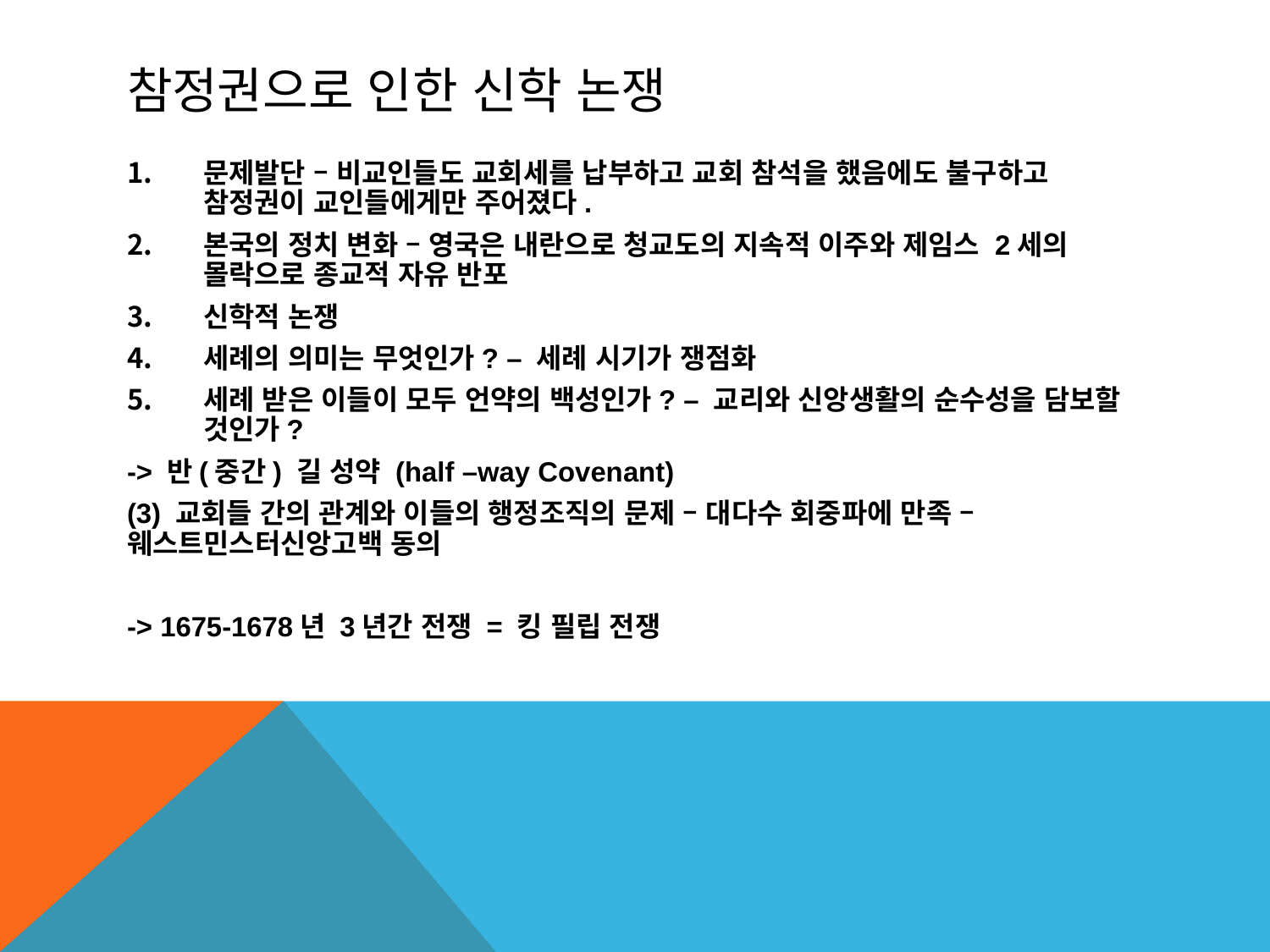

# 참정권으로 인한 신학 논쟁
문제발단 – 비교인들도 교회세를 납부하고 교회 참석을 했음에도 불구하고 참정권이 교인들에게만 주어졌다.
본국의 정치 변화 – 영국은 내란으로 청교도의 지속적 이주와 제임스 2세의 몰락으로 종교적 자유 반포
신학적 논쟁
세례의 의미는 무엇인가? – 세례 시기가 쟁점화
세례 받은 이들이 모두 언약의 백성인가? – 교리와 신앙생활의 순수성을 담보할 것인가?
-> 반(중간) 길 성약 (half –way Covenant)
(3) 교회들 간의 관계와 이들의 행정조직의 문제 – 대다수 회중파에 만족 – 웨스트민스터신앙고백 동의

-> 1675-1678년 3년간 전쟁 = 킹 필립 전쟁